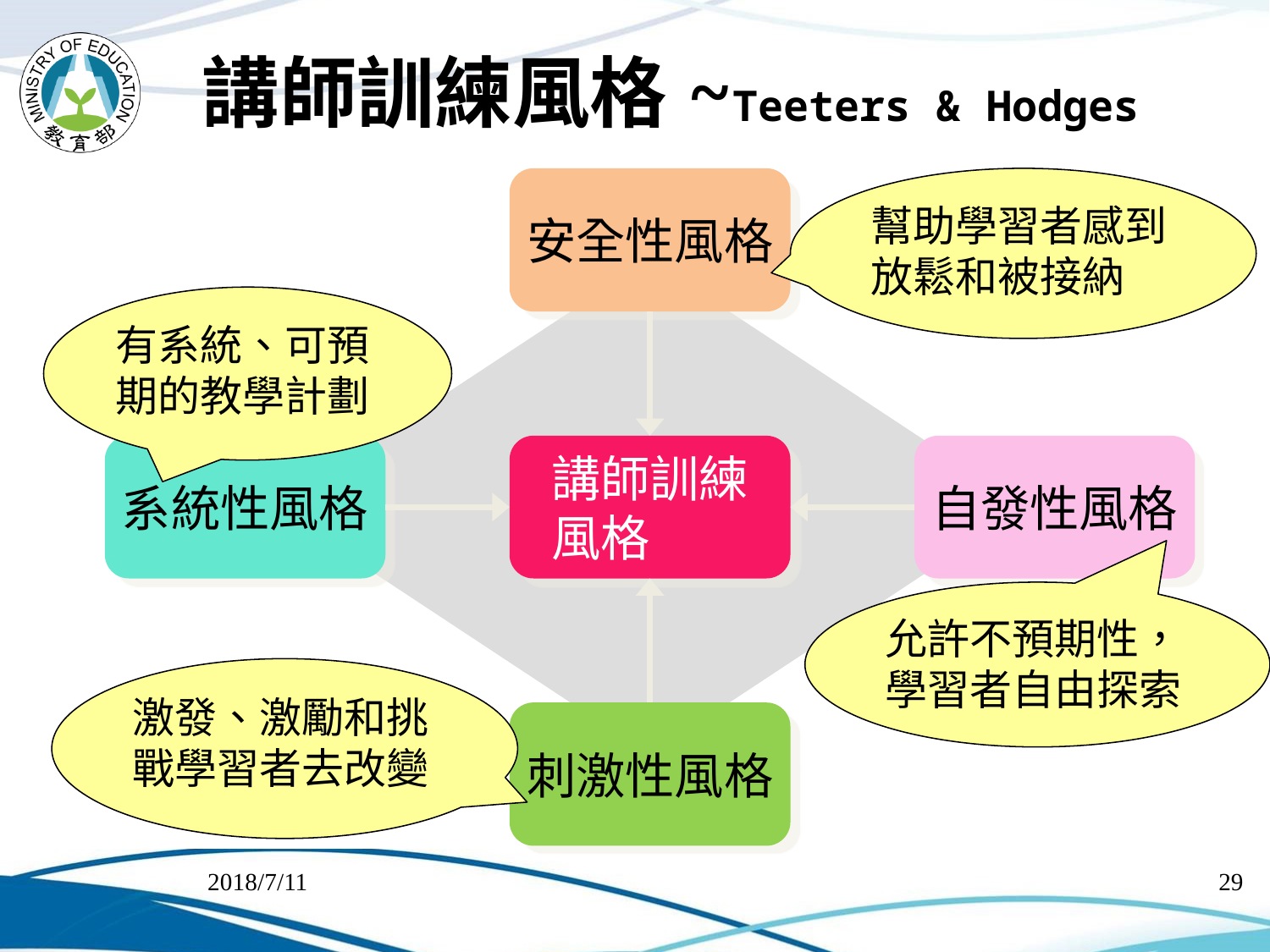

# 講師訓練風格~Teeters & Hodges
安全性風格

系統性風格
講師訓練
風格
自發性風格
刺激性風格
幫助學習者感到放鬆和被接納
有系統、可預期的教學計劃
允許不預期性，學習者自由探索
激發、激勵和挑戰學習者去改變
2018/7/11
29